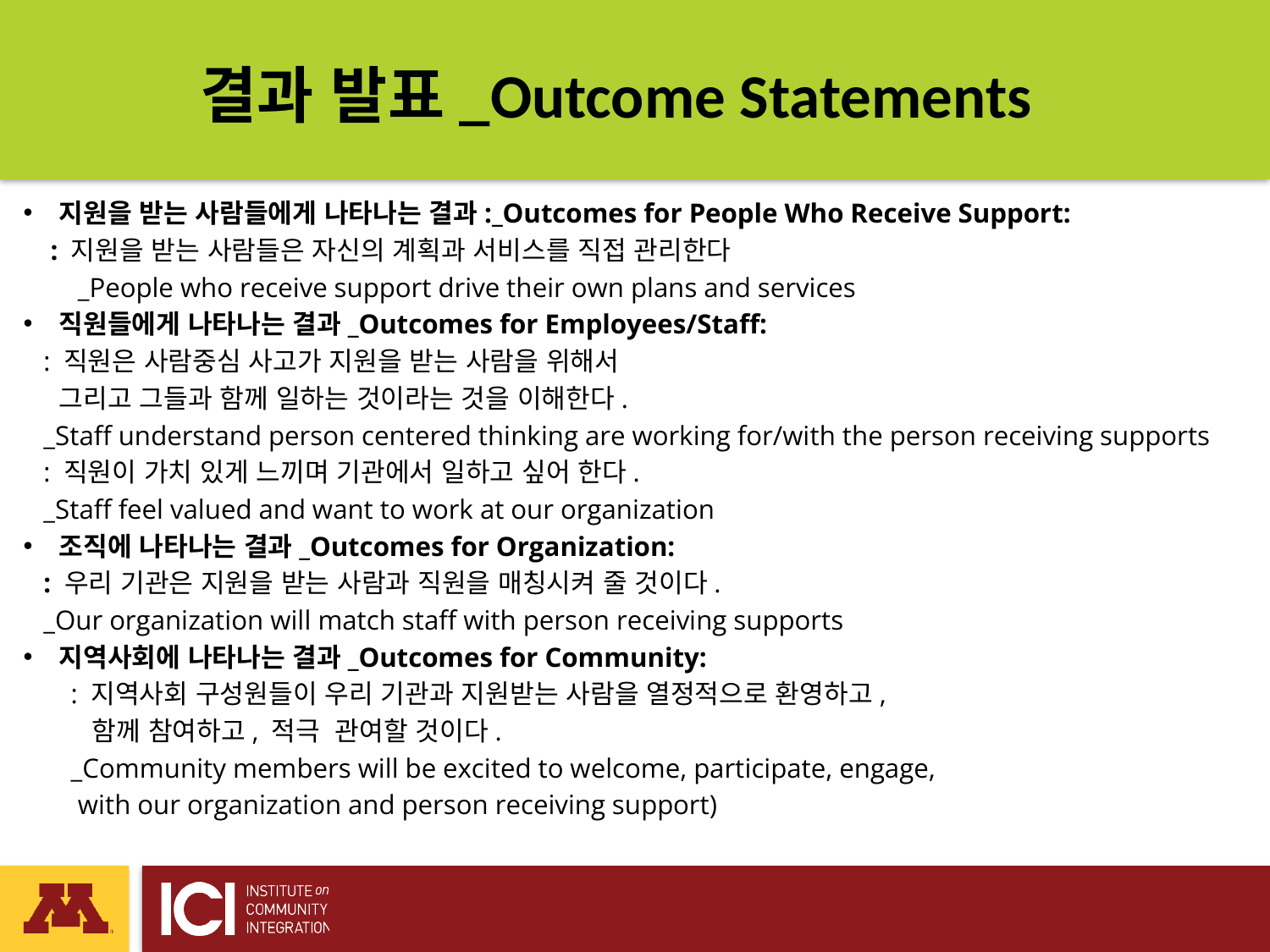

# 결과 발표_Outcome Statements
지원을 받는 사람들에게 나타나는 결과:_Outcomes for People Who Receive Support:
    : 지원을 받는 사람들은 자신의 계획과 서비스를 직접 관리한다
 _People who receive support drive their own plans and services
직원들에게 나타나는 결과_Outcomes for Employees/Staff:
   : 직원은 사람중심 사고가 지원을 받는 사람을 위해서
    그리고 그들과 함께 일하는 것이라는 것을 이해한다.
   _Staff understand person centered thinking are working for/with the person receiving supports
   : 직원이 가치 있게 느끼며 기관에서 일하고 싶어 한다.
   _Staff feel valued and want to work at our organization
조직에 나타나는 결과_Outcomes for Organization:
   : 우리 기관은 지원을 받는 사람과 직원을 매칭시켜 줄 것이다.
   _Our organization will match staff with person receiving supports
지역사회에 나타나는 결과_Outcomes for Community:
: 지역사회 구성원들이 우리 기관과 지원받는 사람을 열정적으로 환영하고,
  함께 참여하고, 적극  관여할 것이다.
_Community members will be excited to welcome, participate, engage,
 with our organization and person receiving support)